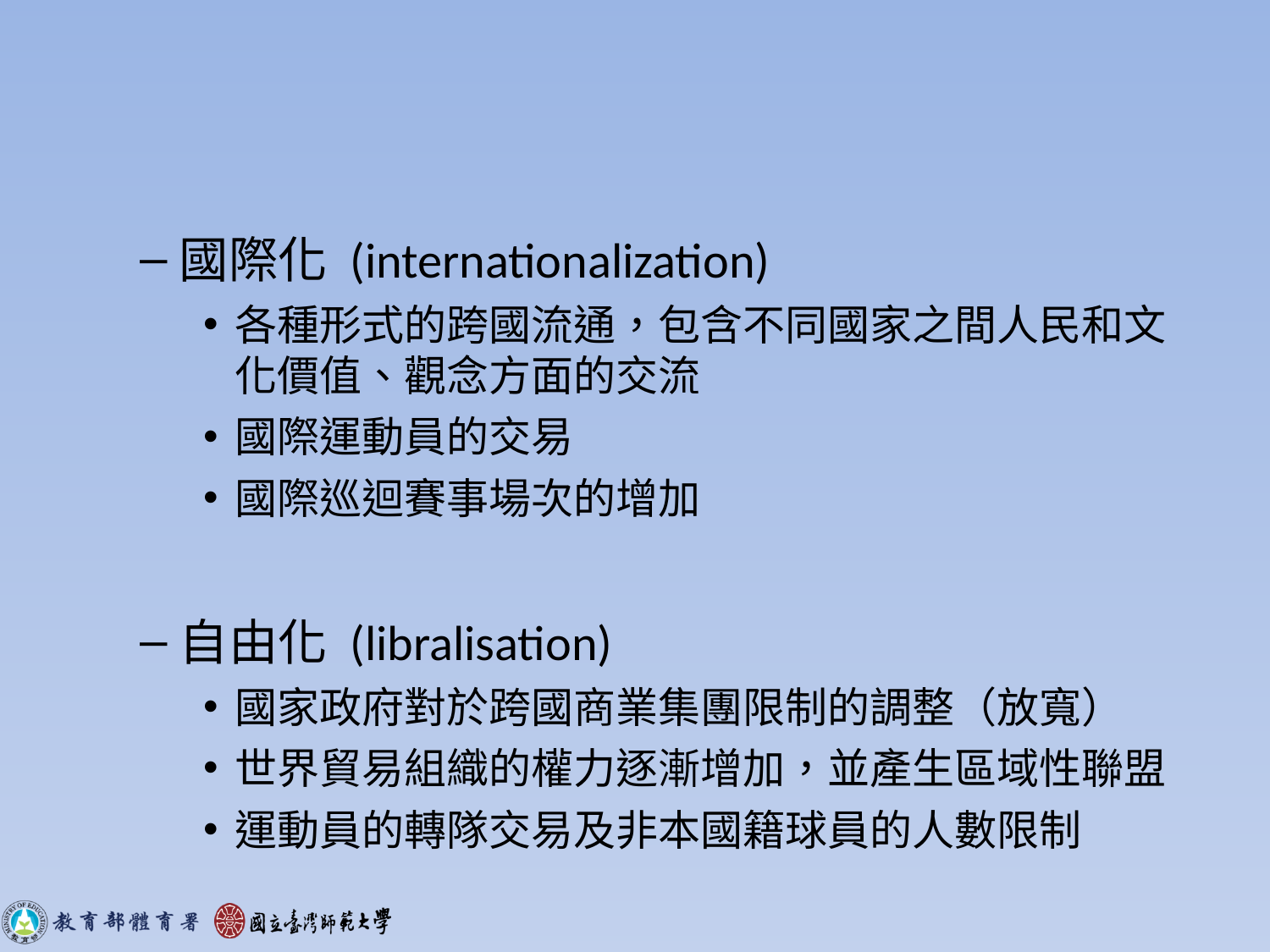

#
國際化 (internationalization)
各種形式的跨國流通，包含不同國家之間人民和文化價值、觀念方面的交流
國際運動員的交易
國際巡迴賽事場次的增加

自由化 (libralisation)
國家政府對於跨國商業集團限制的調整（放寬）
世界貿易組織的權力逐漸增加，並產生區域性聯盟
運動員的轉隊交易及非本國籍球員的人數限制